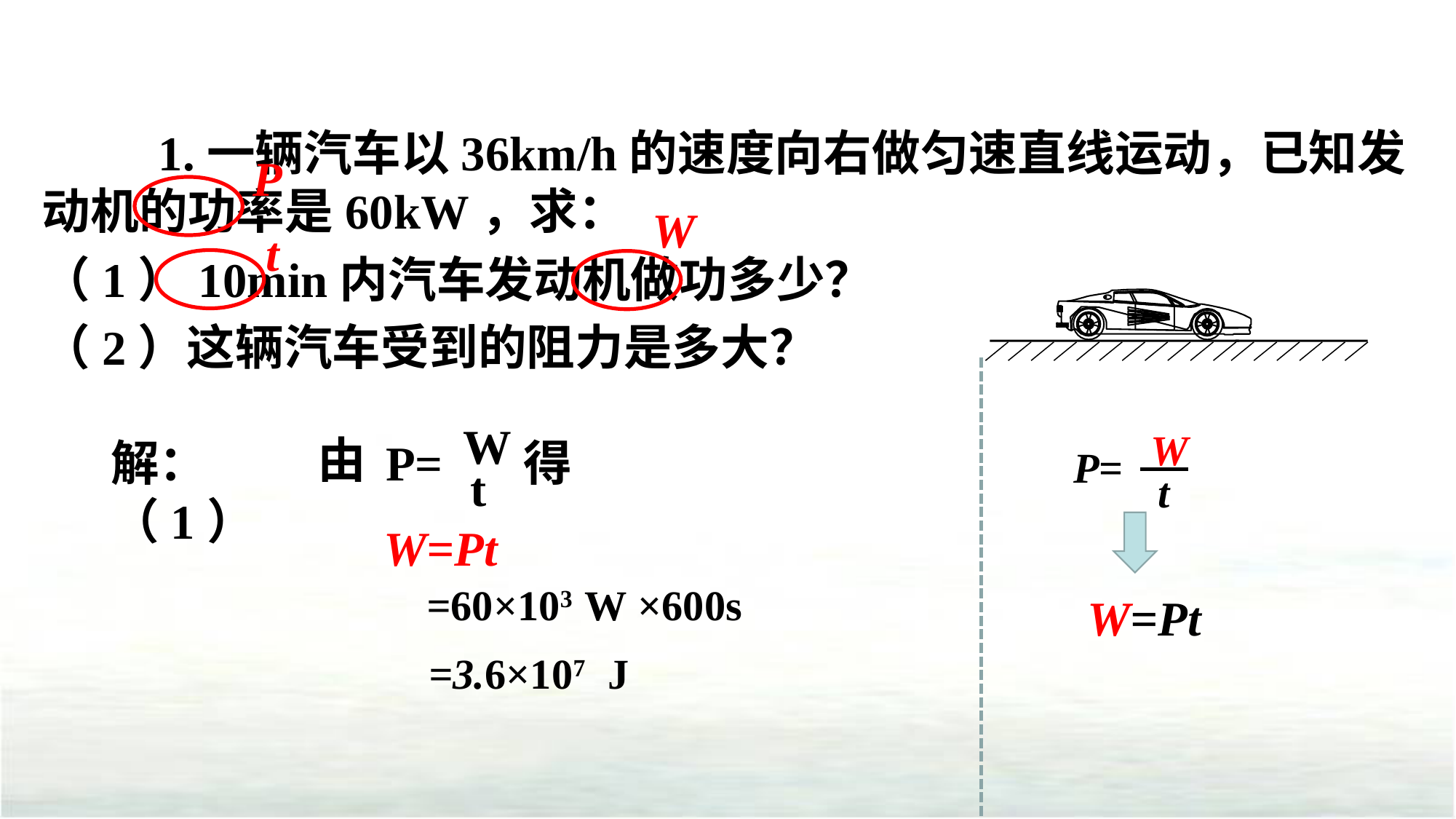

1.一辆汽车以36km/h的速度向右做匀速直线运动，已知发动机的功率是60kW，求：
（1）10min内汽车发动机做功多少？
（2）这辆汽车受到的阻力是多大？
P

W
t

W
P=
t
W
P=
t
由
解：（1）
得
W=Pt

=60×103  W ×600s
W=Pt
=3.6×107   J